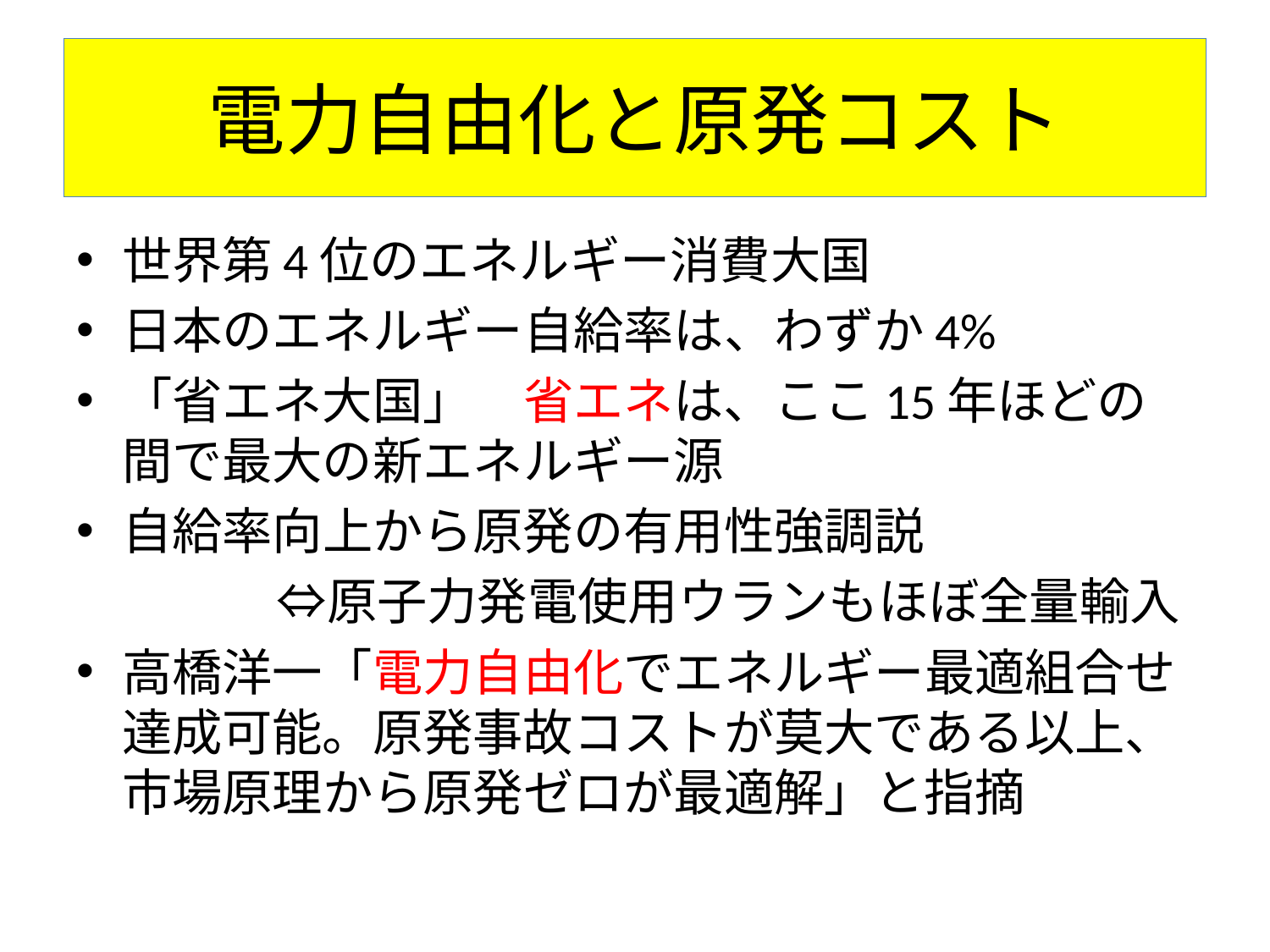

# 電力自由化と原発コスト
世界第4位のエネルギー消費大国
日本のエネルギー自給率は、わずか4%
「省エネ大国」　省エネは、ここ15年ほどの間で最大の新エネルギー源
自給率向上から原発の有用性強調説
　　　　⇔原子力発電使用ウランもほぼ全量輸入
高橋洋一「電力自由化でエネルギー最適組合せ達成可能。原発事故コストが莫大である以上、市場原理から原発ゼロが最適解」と指摘